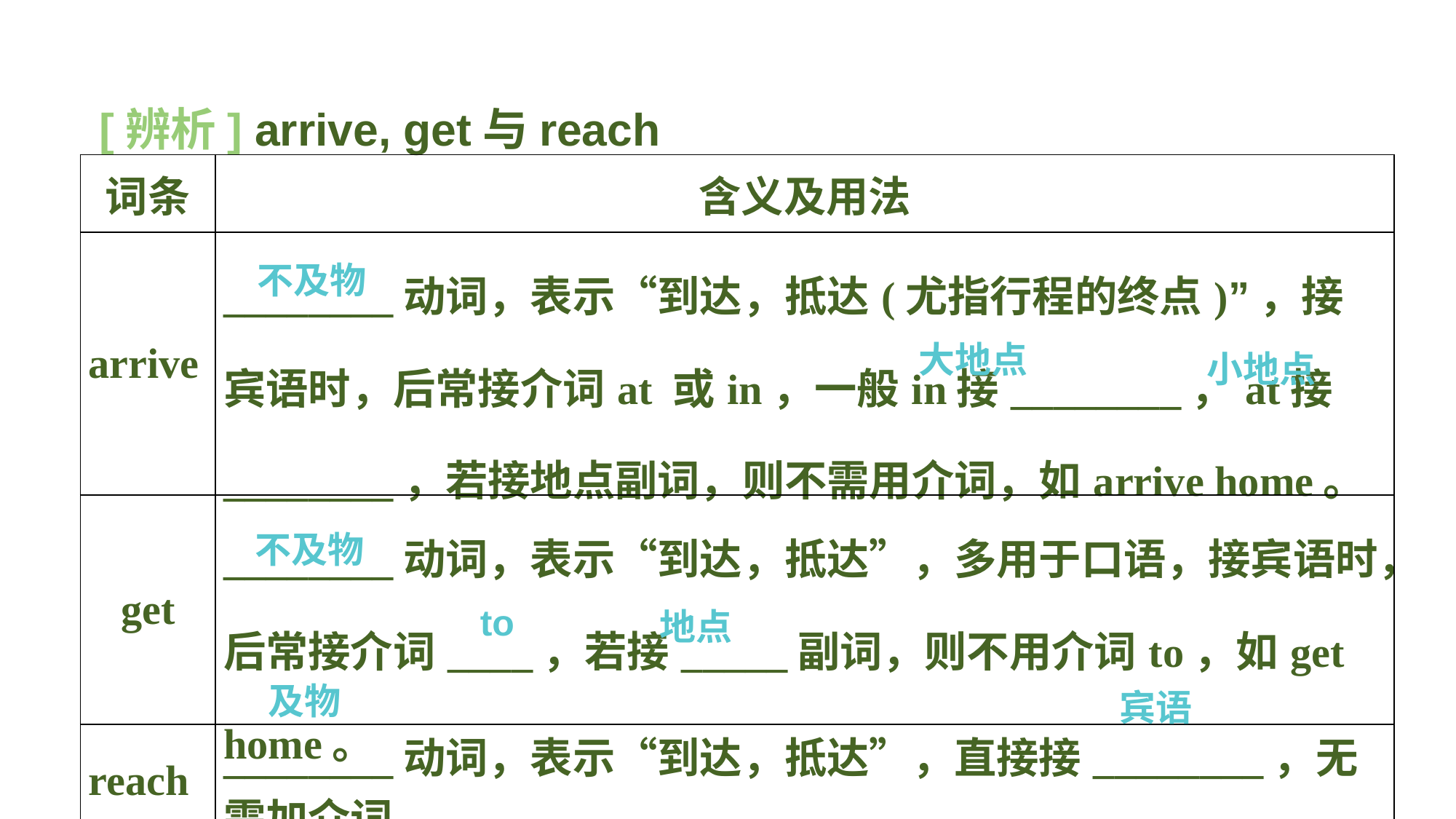

[辨析] arrive, get与reach
| 词条 | 含义及用法 |
| --- | --- |
| arrive | \_\_\_\_\_\_\_\_动词，表示“到达，抵达(尤指行程的终点)”，接宾语时，后常接介词at 或in，一般in接\_\_\_\_\_\_\_\_，at接\_\_\_\_\_\_\_\_，若接地点副词，则不需用介词，如arrive home。 |
| get | \_\_\_\_\_\_\_\_动词，表示“到达，抵达”，多用于口语，接宾语时，后常接介词\_\_\_\_，若接\_\_\_\_\_副词，则不用介词to，如get home。 |
| reach | \_\_\_\_\_\_\_\_动词，表示“到达，抵达”，直接接\_\_\_\_\_\_\_\_，无需加介词。 |
不及物
大地点
小地点
不及物
to
地点
及物
宾语